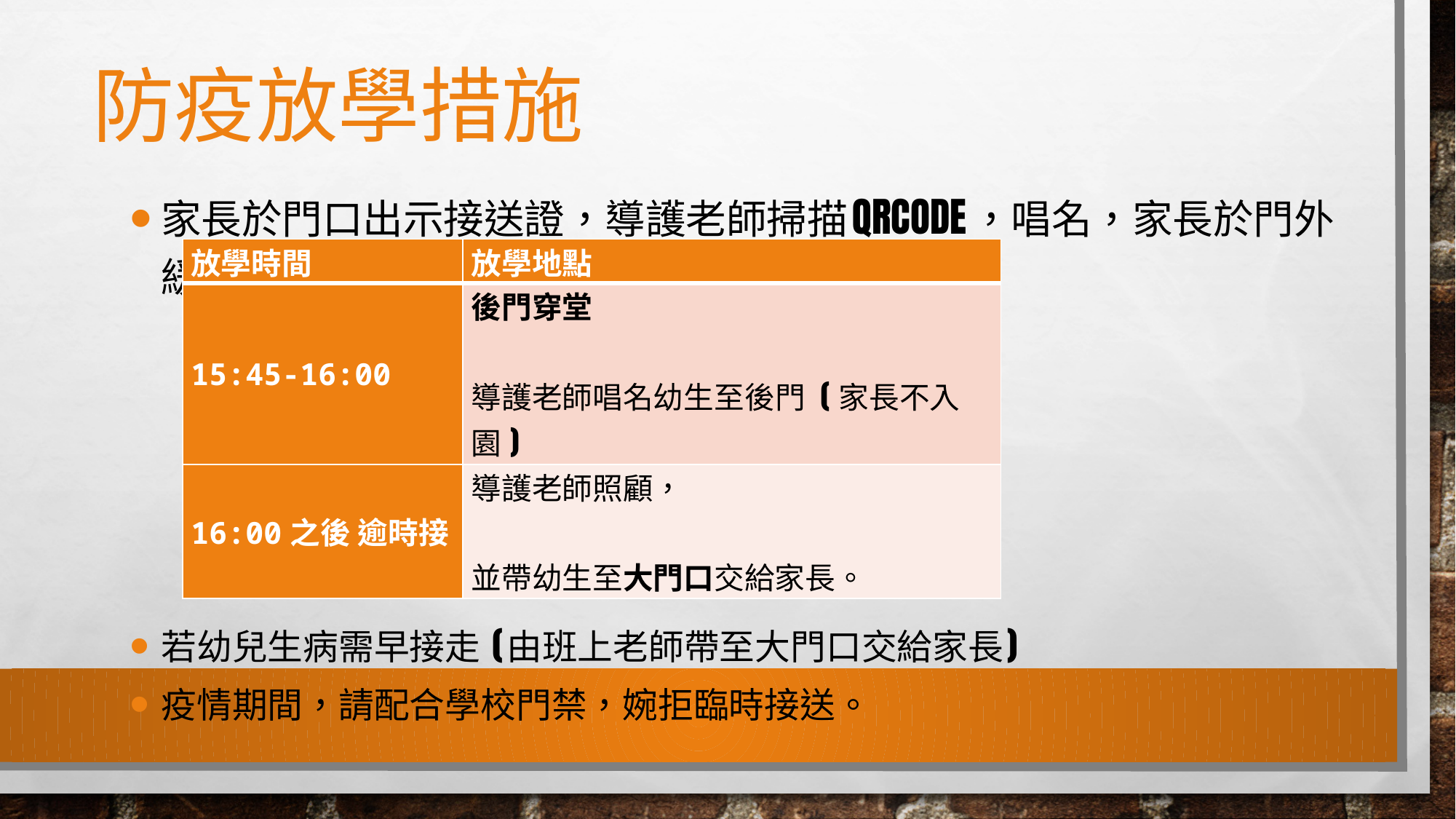

# 防疫放學措施
家長於門口出示接送證，導護老師掃描QRCODE，唱名，家長於門外緩衝區等待。

若幼兒生病需早接走 (由班上老師帶至大門口交給家長)
疫情期間，請配合學校門禁，婉拒臨時接送。

| 放學時間 | 放學地點 |
| --- | --- |
| 15:45-16:00 | 後門穿堂 導護老師唱名幼生至後門 (家長不入園) |
| 16:00之後 逾時接 | 導護老師照顧， 並帶幼生至大門口交給家長。 |